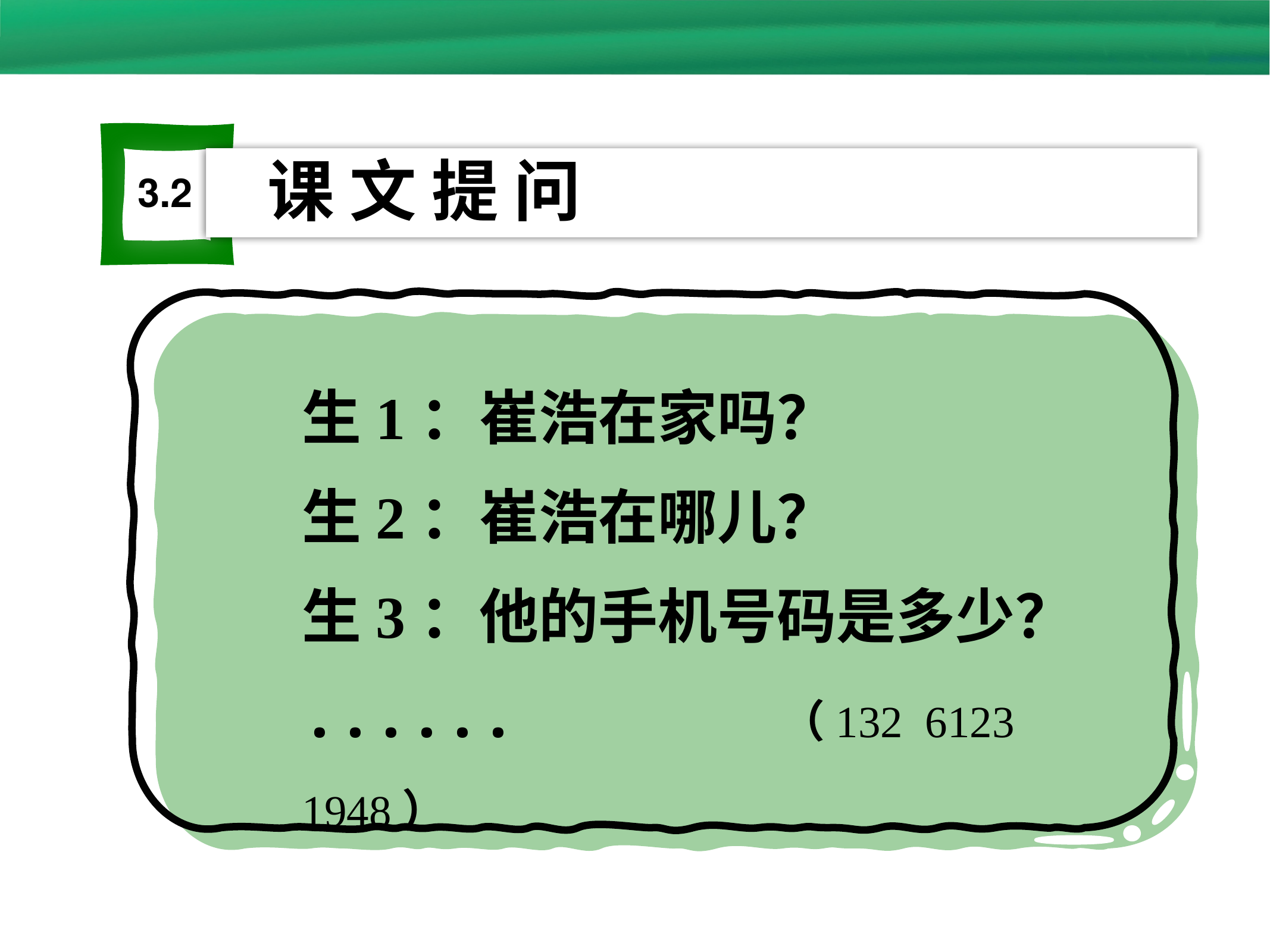

课 文 提 问
3.2

生1：崔浩在家吗？
生2：崔浩在哪儿？
生3：他的手机号码是多少？
......       （132  6123  1948）